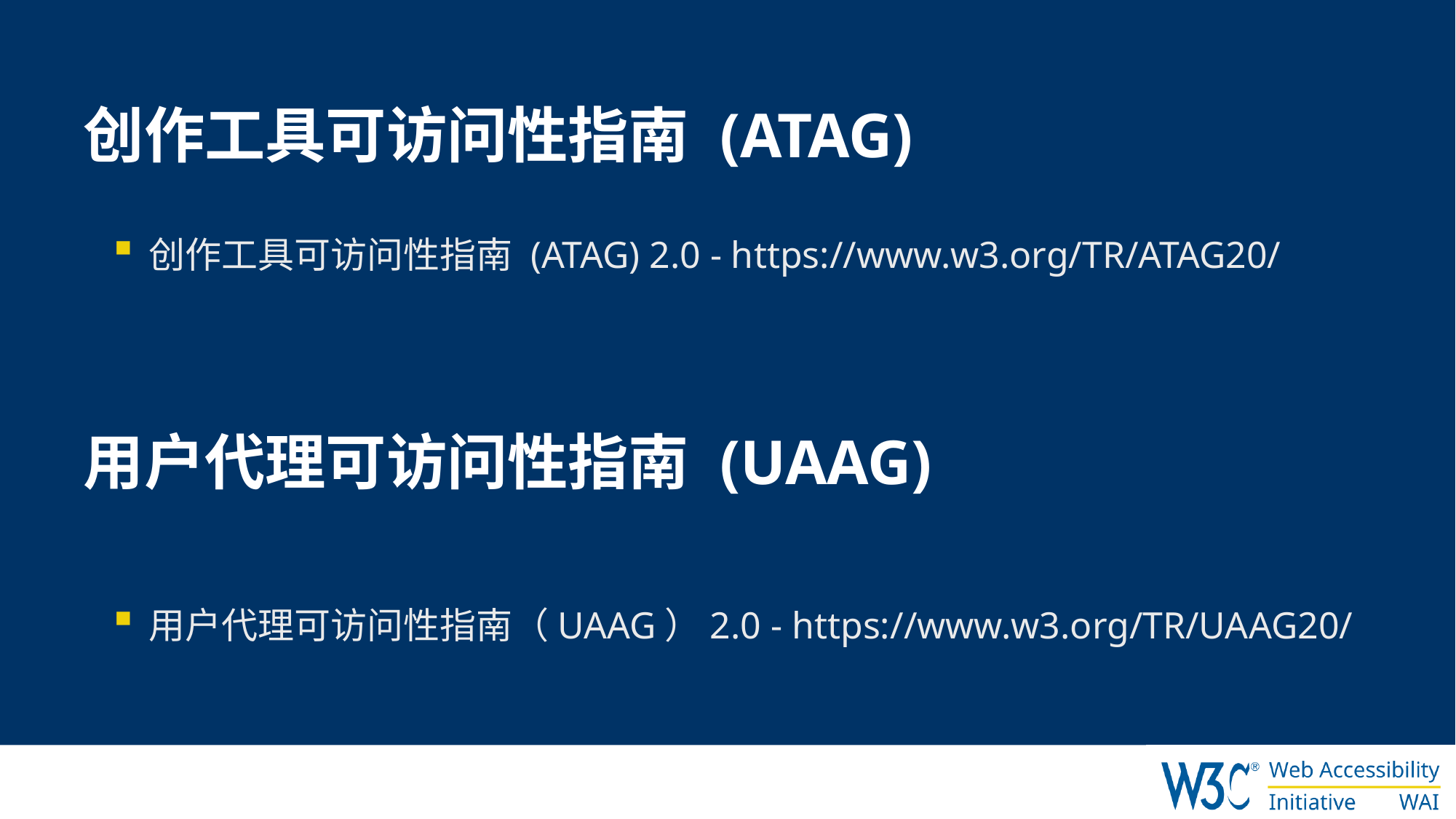

# 创作工具可访问性指南 (ATAG)
创作工具可访问性指南 (ATAG) 2.0 - https://www.w3.org/TR/ATAG20/

用户代理可访问性指南（UAAG）2.0 - https://www.w3.org/TR/UAAG20/

用户代理可访问性指南 (UAAG)